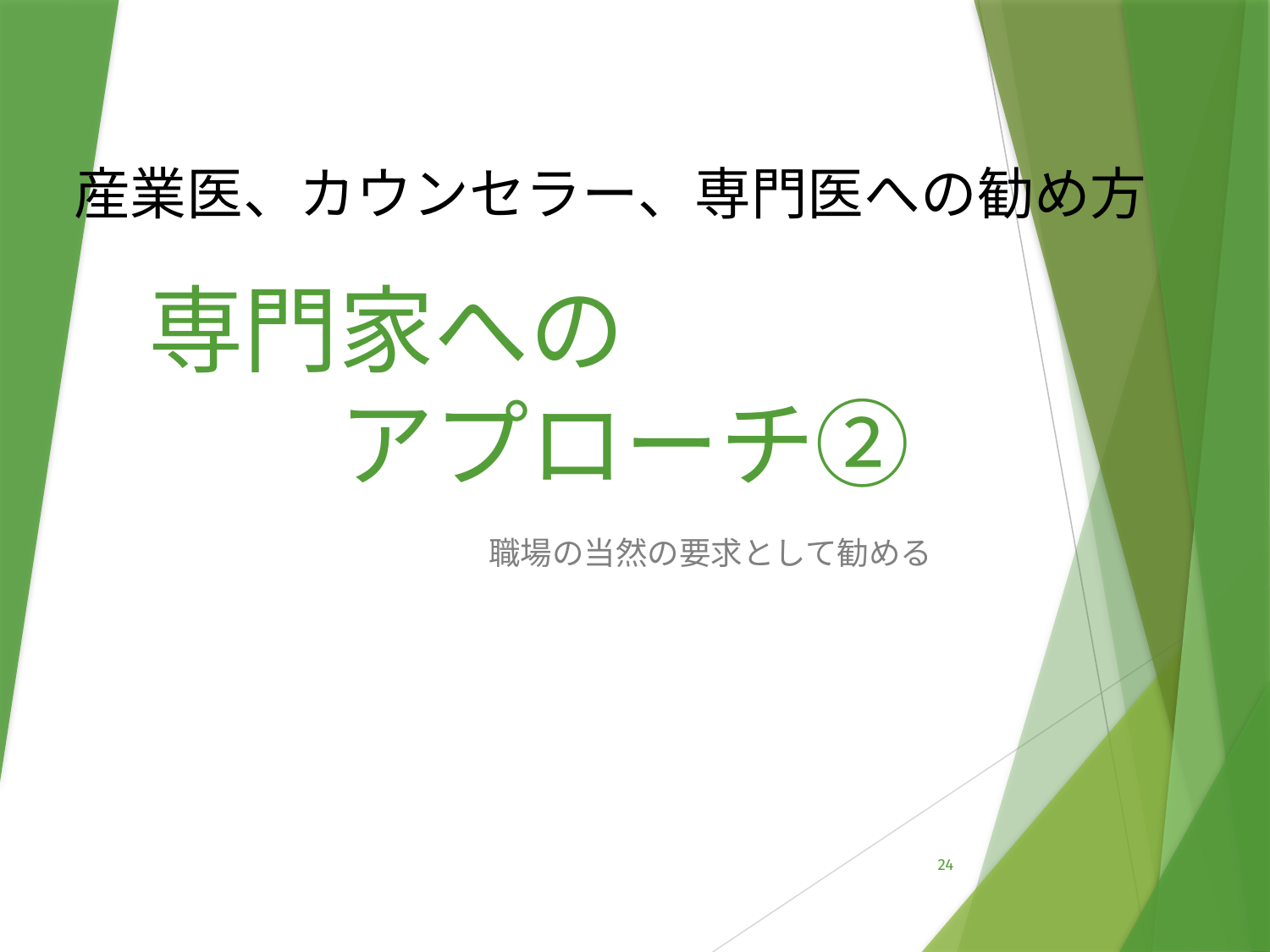

産業医、カウンセラー、専門医への勧め方
# 専門家への 　　アプローチ②
職場の当然の要求として勧める

24